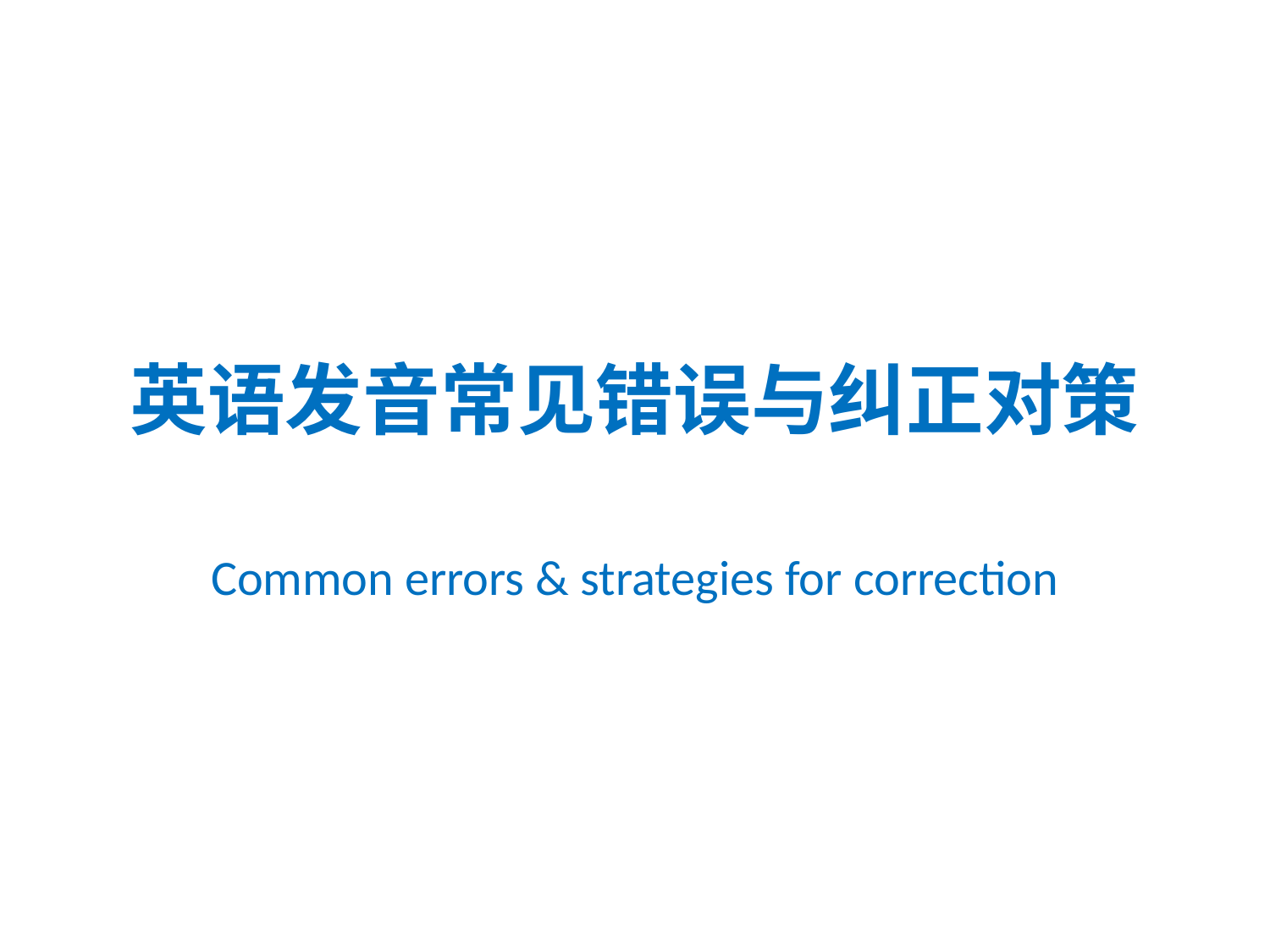

# 英语发音常见错误与纠正对策
Common errors & strategies for correction